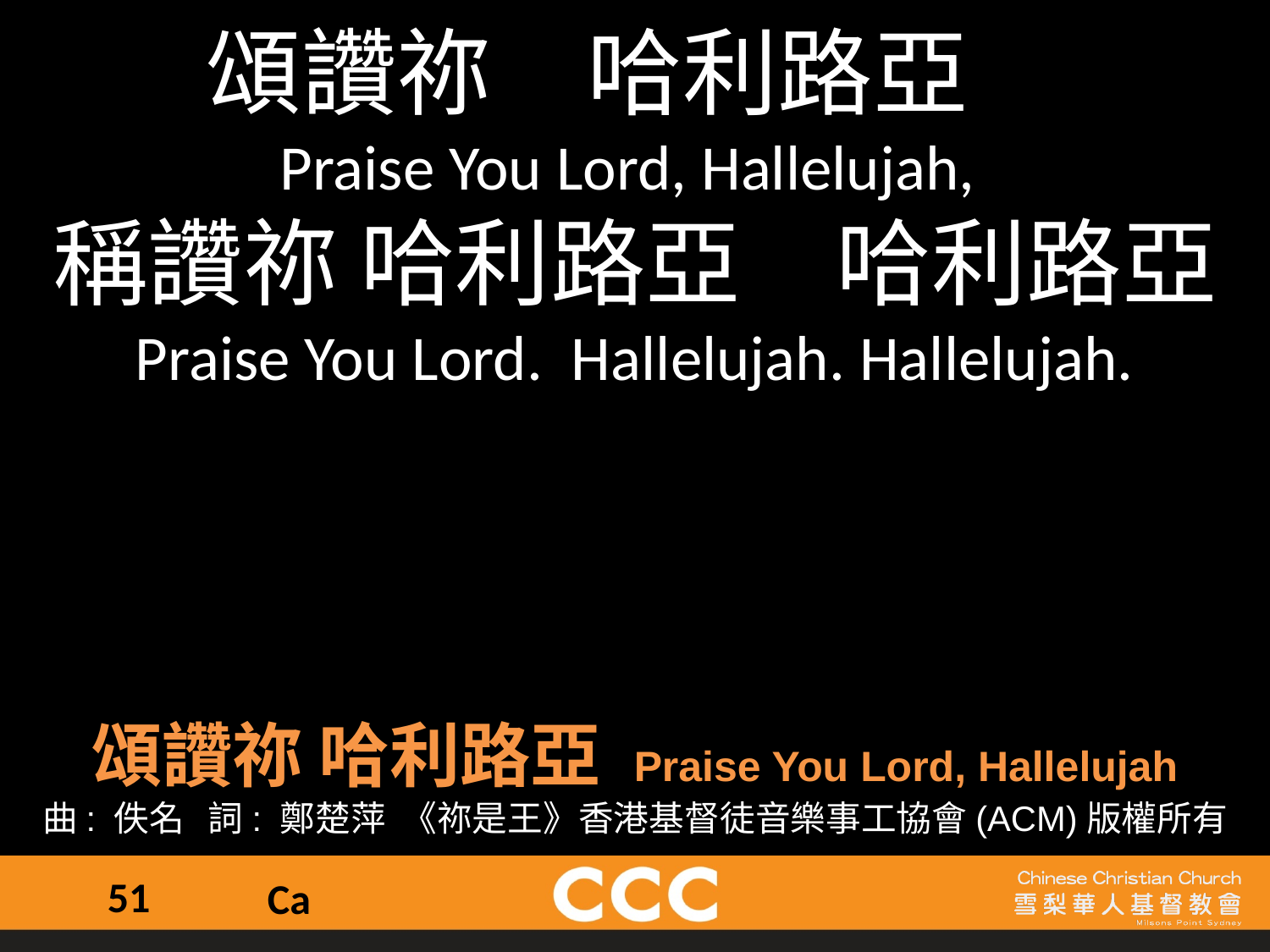

頌讚祢　哈利路亞
Praise You Lord, Hallelujah,
稱讚祢 哈利路亞　哈利路亞
Praise You Lord.  Hallelujah. Hallelujah.
頌讚祢 哈利路亞 Praise You Lord, Hallelujah
曲: 佚名   詞: 鄭楚萍  《祢是王》香港基督徒音樂事工協會(ACM)版權所有

51
Ca